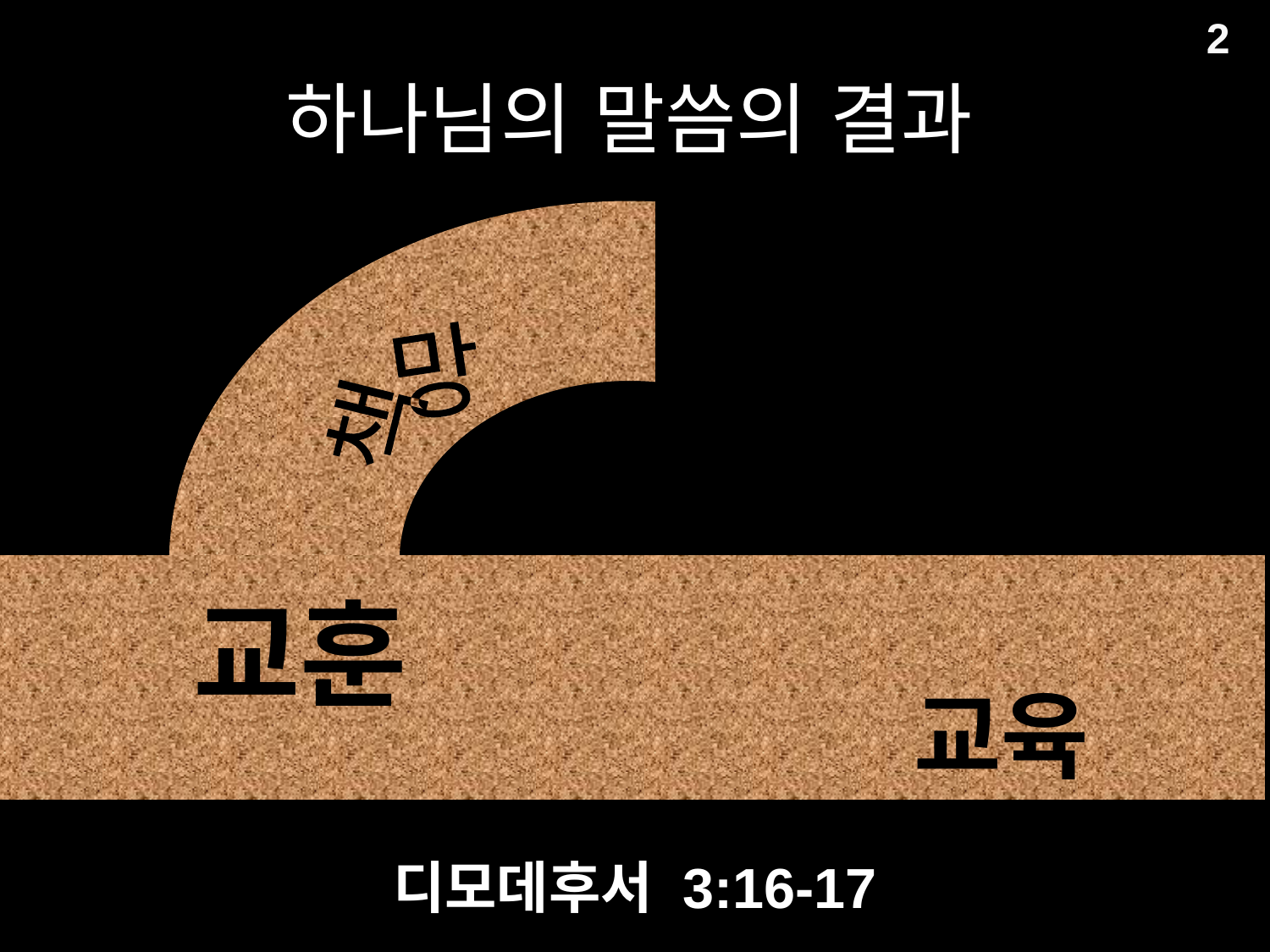

2
# 하나님의 말씀의 결과

검은색 뒷 부분에 있는 것도 번역할것
바르게함
책망

 교육
 (의로)
교훈
디모데후서 3:16-17